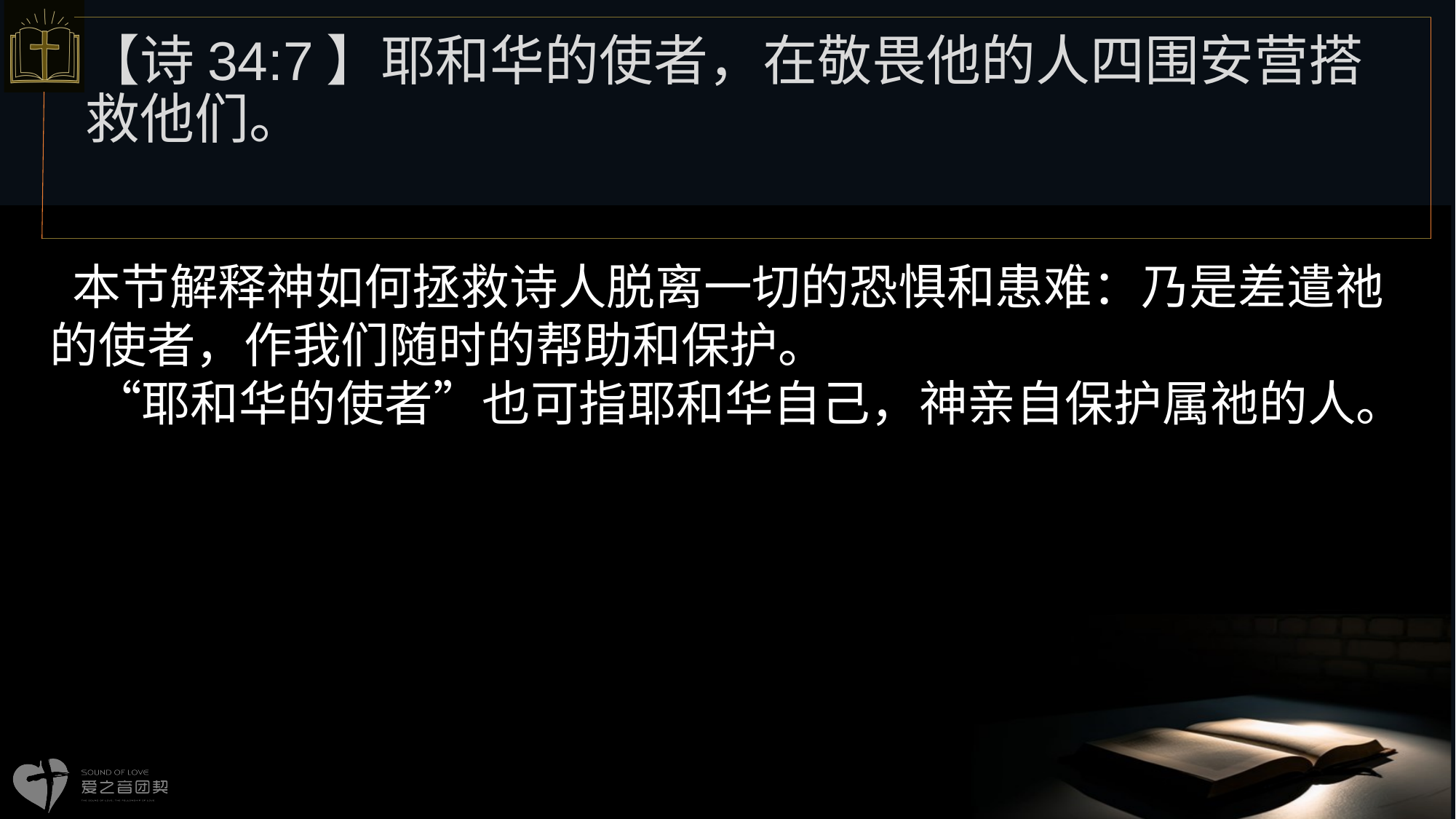

【诗34:7】耶和华的使者，在敬畏他的人四围安营搭救他们。
# 本节解释神如何拯救诗人脱离一切的恐惧和患难：乃是差遣祂的使者，作我们随时的帮助和保护。 “耶和华的使者”也可指耶和华自己，神亲自保护属祂的人。